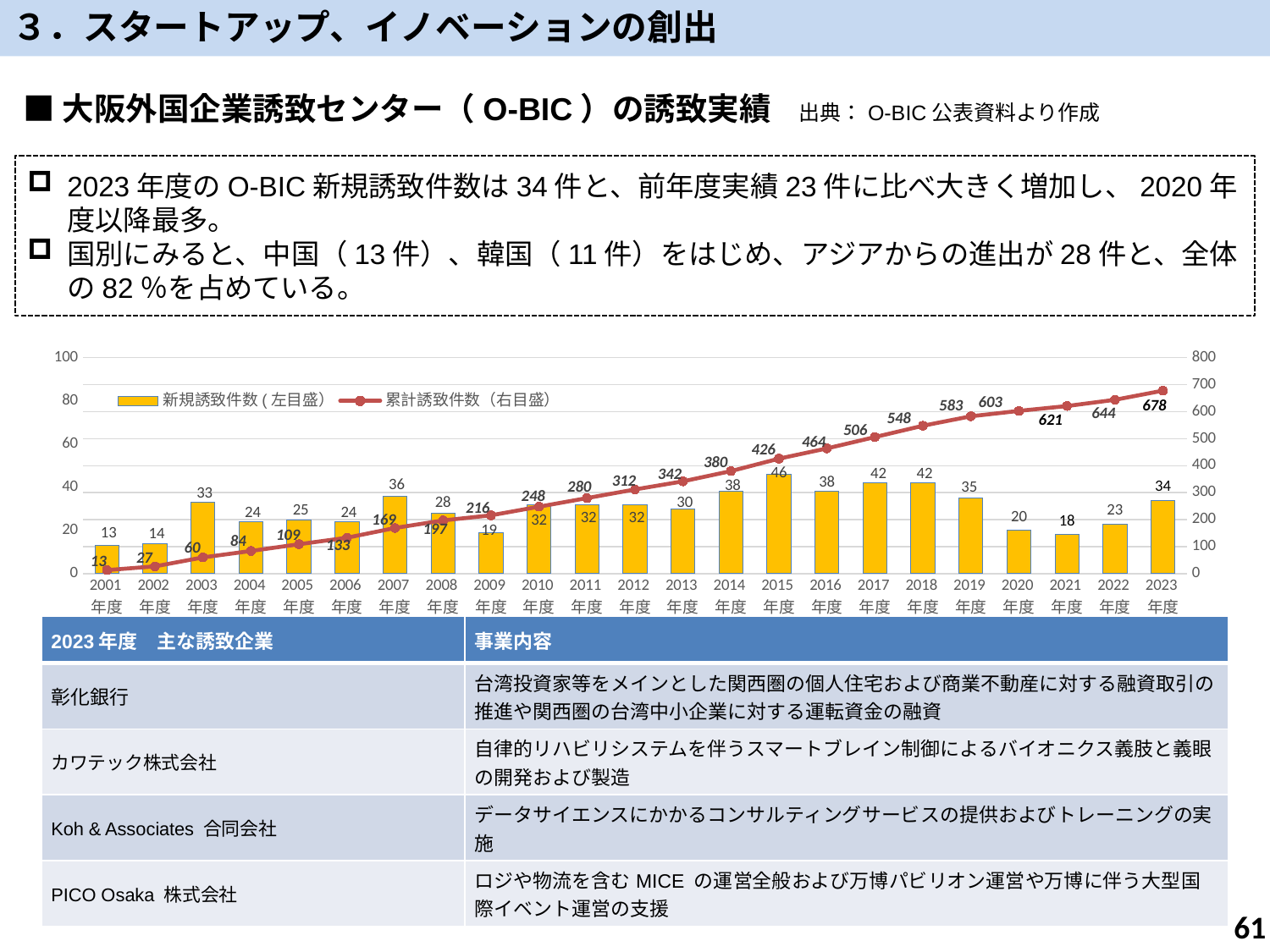

３．スタートアップ、イノベーションの創出
■大阪外国企業誘致センター（O-BIC）の誘致実績　出典：O-BIC公表資料より作成
2023年度のO-BIC新規誘致件数は34件と、前年度実績23件に比べ大きく増加し、2020年度以降最多。
国別にみると、中国（13件）、韓国（11件）をはじめ、アジアからの進出が28件と、全体の82％を占めている。

### Chart

| Category | 新規誘致件数(左目盛） | 累計誘致件数（右目盛） |
|---|---|---|
| 2001年度 | 13.0 | 13.0 |
| 2002年度 | 14.0 | 27.0 |
| 2003年度 | 33.0 | 60.0 |
| 2004年度 | 24.0 | 84.0 |
| 2005年度 | 25.0 | 109.0 |
| 2006年度 | 24.0 | 133.0 |
| 2007年度 | 36.0 | 169.0 |
| 2008年度 | 28.0 | 197.0 |
| 2009年度 | 19.0 | 216.0 |
| 2010年度 | 32.0 | 248.0 |
| 2011年度 | 32.0 | 280.0 |
| 2012年度 | 32.0 | 312.0 |
| 2013年度 | 30.0 | 342.0 |
| 2014年度 | 38.0 | 380.0 |
| 2015年度 | 46.0 | 426.0 |
| 2016年度 | 38.0 | 464.0 |
| 2017年度 | 42.0 | 506.0 |
| 2018年度 | 42.0 | 548.0 |
| 2019年度 | 35.0 | 583.0 |
| 2020年度 | 20.0 | 603.0 |
| 2021年度 | 18.0 | 621.0 |
| 2022年度 | 23.0 | 644.0 |
| 2023年度 | 34.0 | 678.0 |
| 2023年度　主な誘致企業 | 事業内容 |
| --- | --- |
| 彰化銀行 | 台湾投資家等をメインとした関西圏の個人住宅および商業不動産に対する融資取引の推進や関西圏の台湾中小企業に対する運転資金の融資 |
| カワテック株式会社 | 自律的リハビリシステムを伴うスマートブレイン制御によるバイオニクス義肢と義眼の開発および製造 |
| Koh & Associates 合同会社 | データサイエンスにかかるコンサルティングサービスの提供およびトレーニングの実施 |
| PICO Osaka 株式会社 | ロジや物流を含むMICE の運営全般および万博パビリオン運営や万博に伴う大型国際イベント運営の支援 |
61